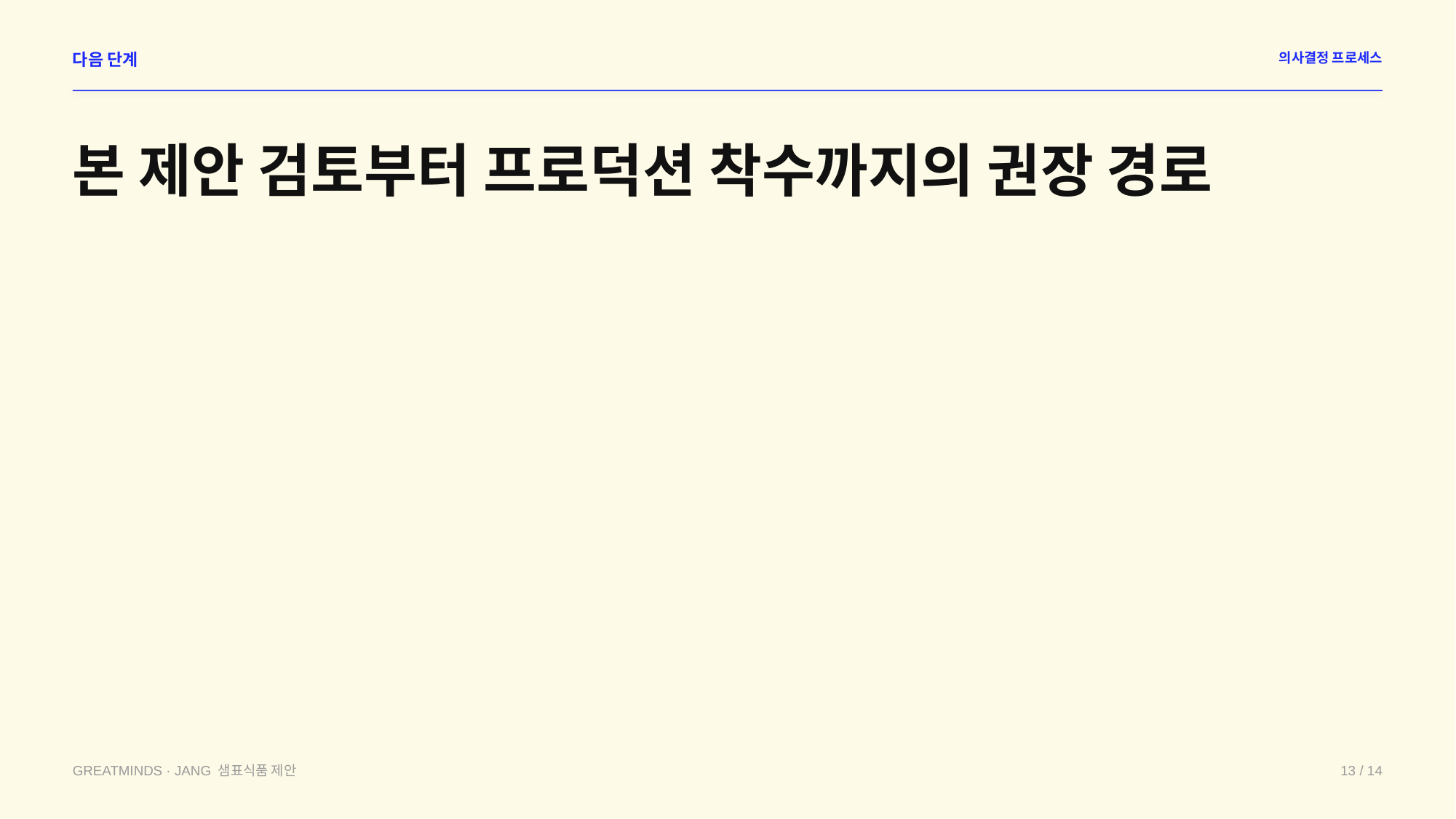

다음 단계
의사결정 프로세스

본 제안 검토부터 프로덕션 착수까지의 권장 경로
GREATMINDS · JANG 샘표식품 제안
13 / 14